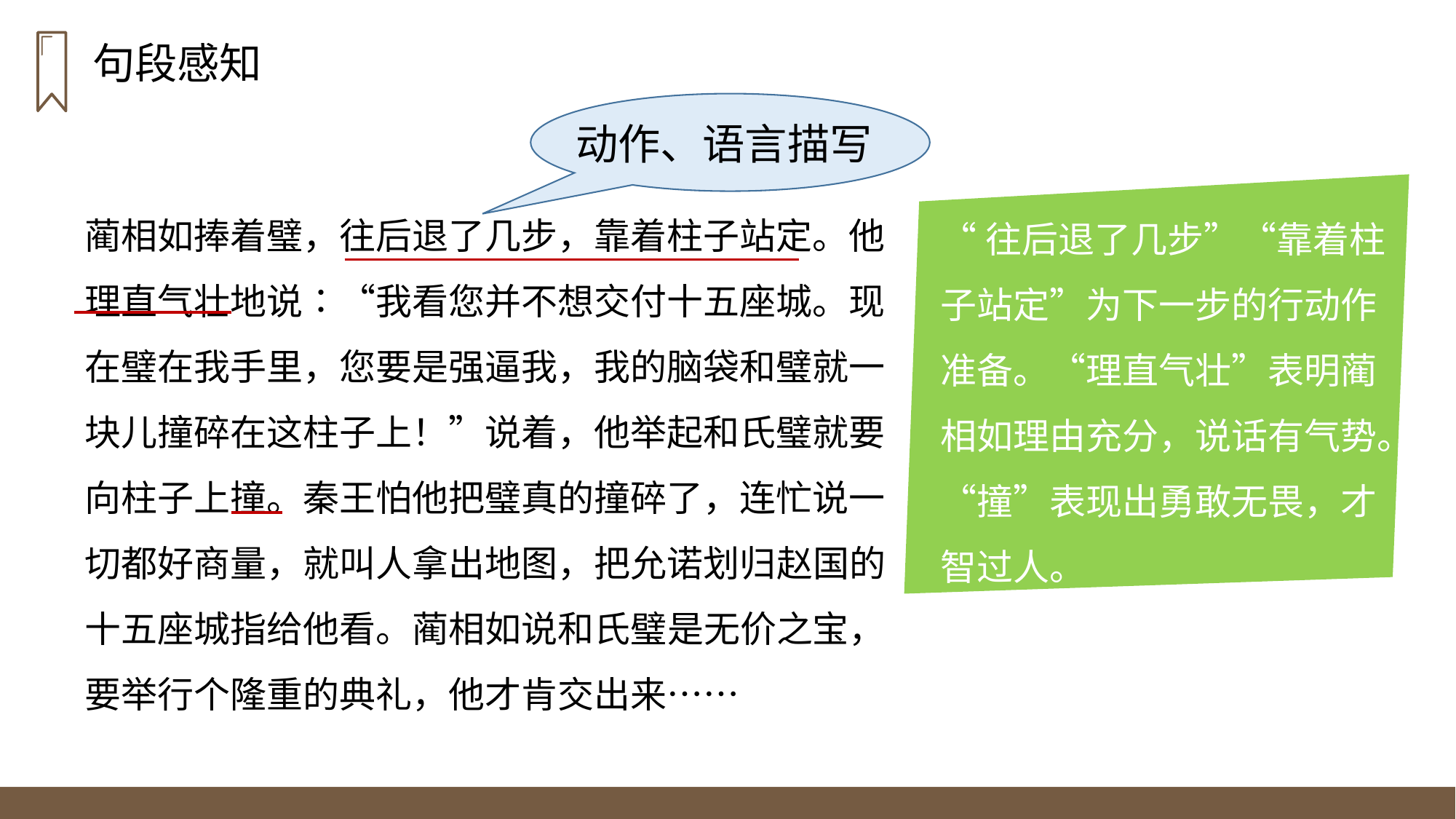

句段感知

动作、语言描写

“往后退了几步”“靠着柱子站定”为下一步的行动作准备。“理直气壮”表明蔺相如理由充分，说话有气势。“撞”表现出勇敢无畏，才智过人。
蔺相如捧着璧，往后退了几步，靠着柱子站定。他理直气壮地说∶“我看您并不想交付十五座城。现在璧在我手里，您要是强逼我，我的脑袋和璧就一块儿撞碎在这柱子上！”说着，他举起和氏璧就要向柱子上撞。秦王怕他把璧真的撞碎了，连忙说一切都好商量，就叫人拿出地图，把允诺划归赵国的十五座城指给他看。蔺相如说和氏璧是无价之宝，要举行个隆重的典礼，他才肯交出来……